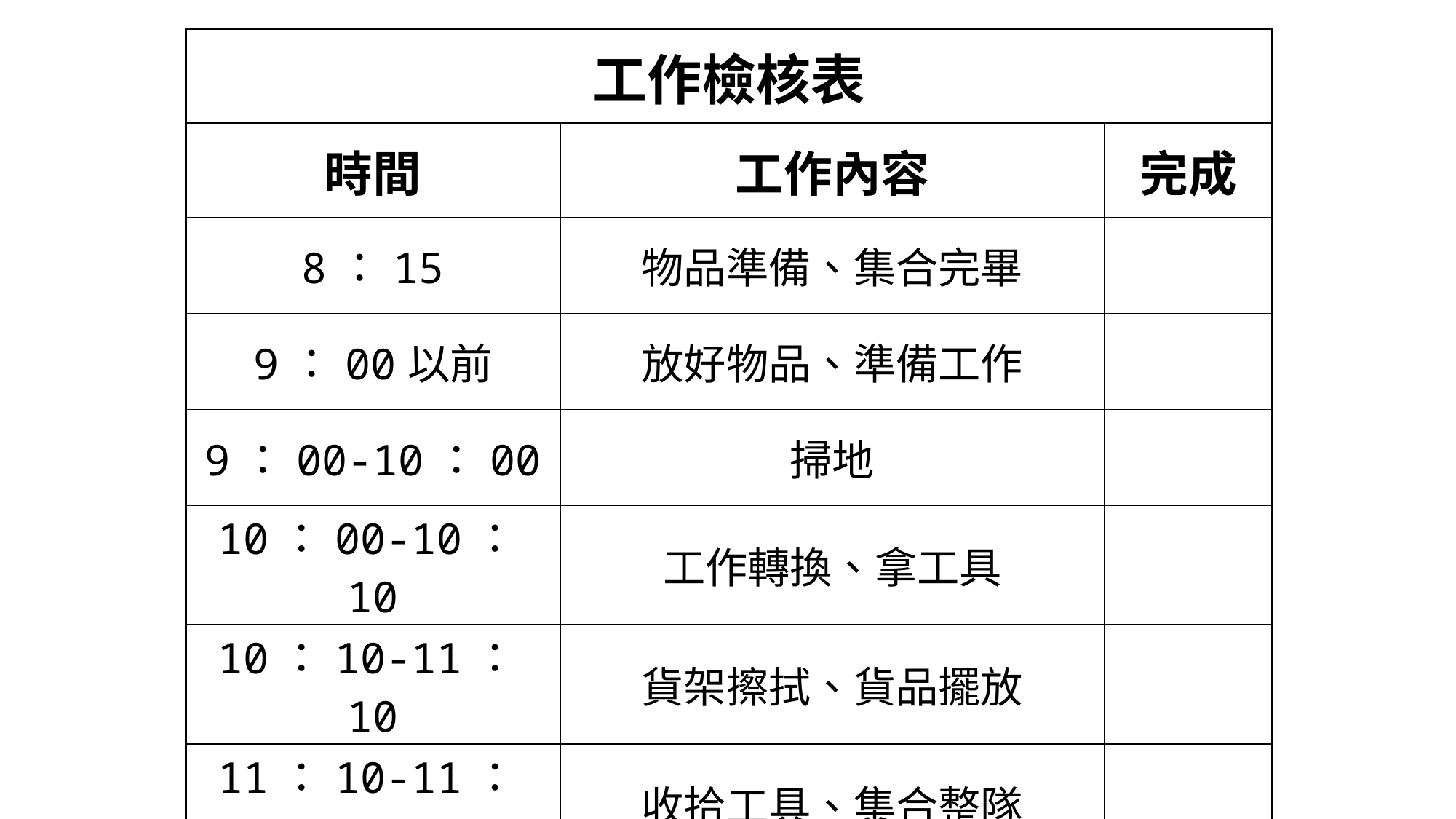

| 工作檢核表 |  |  |
| --- | --- | --- |
| 時間 | 工作內容 | 完成 |
| 8：15 | 物品準備、集合完畢 |  |
| 9：00以前 | 放好物品、準備工作 |  |
| 9：00-10：00 | 掃地 |  |
| 10：00-10：10 | 工作轉換、拿工具 |  |
| 10：10-11：10 | 貨架擦拭、貨品擺放 |  |
| 11：10-11：20 | 收拾工具、集合整隊 |  |